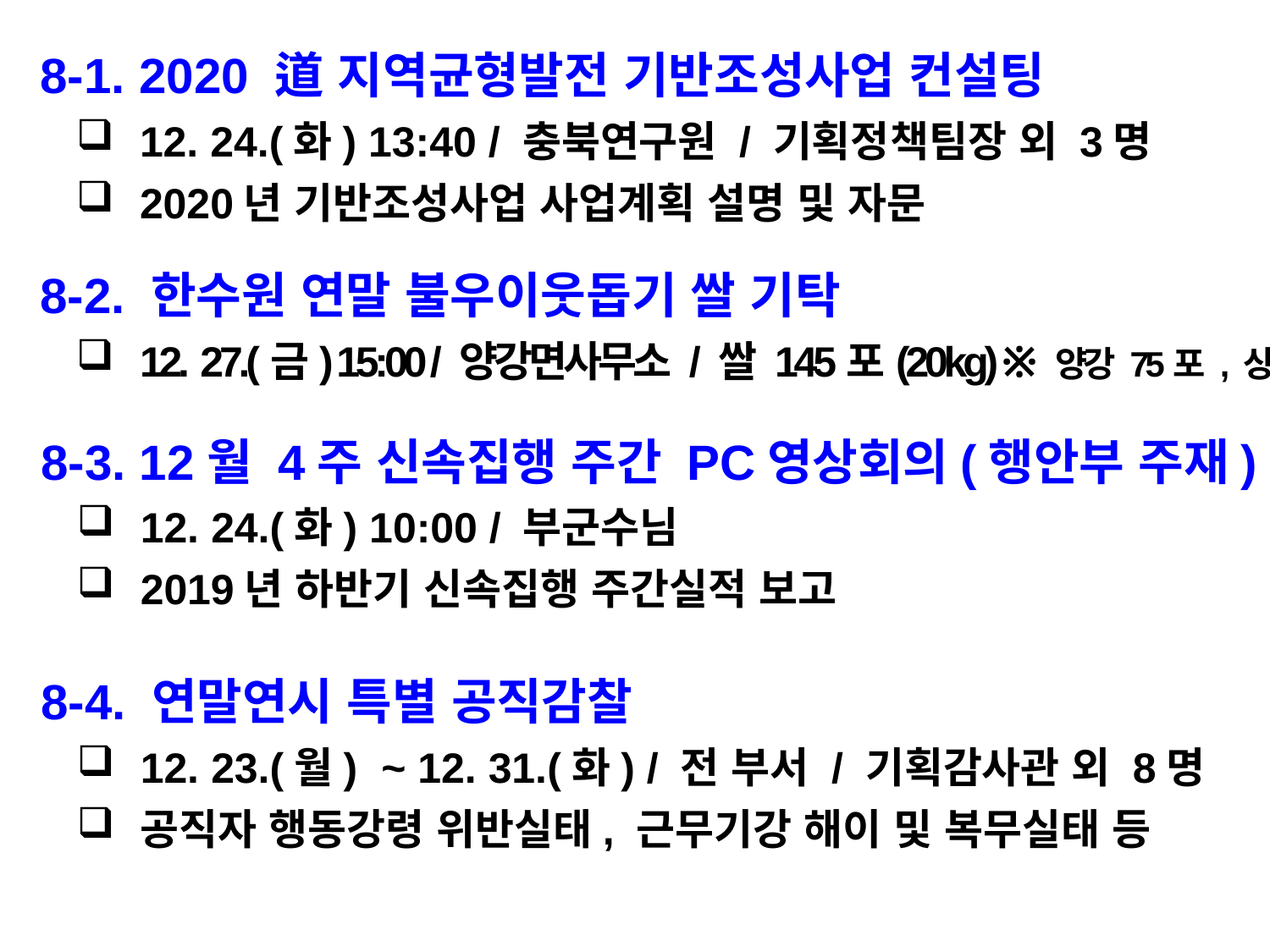

8-1. 2020 道 지역균형발전 기반조성사업 컨설팅
12. 24.(화) 13:40 / 충북연구원 / 기획정책팀장 외 3명
2020년 기반조성사업 사업계획 설명 및 자문

  8-2. 한수원 연말 불우이웃돕기 쌀 기탁
12.  27.(금) 15:00 / 양강면사무소 / 쌀 145포(20kg) ※ 양강 75포 , 상촌 70포

  8-3. 12월 4주 신속집행 주간 PC영상회의(행안부 주재)
12. 24.(화) 10:00 / 부군수님
2019년 하반기 신속집행 주간실적 보고

  8-4. 연말연시 특별 공직감찰
12. 23.(월)  ~ 12. 31.(화) / 전 부서 / 기획감사관 외 8명
공직자 행동강령 위반실태, 근무기강 해이 및 복무실태 등